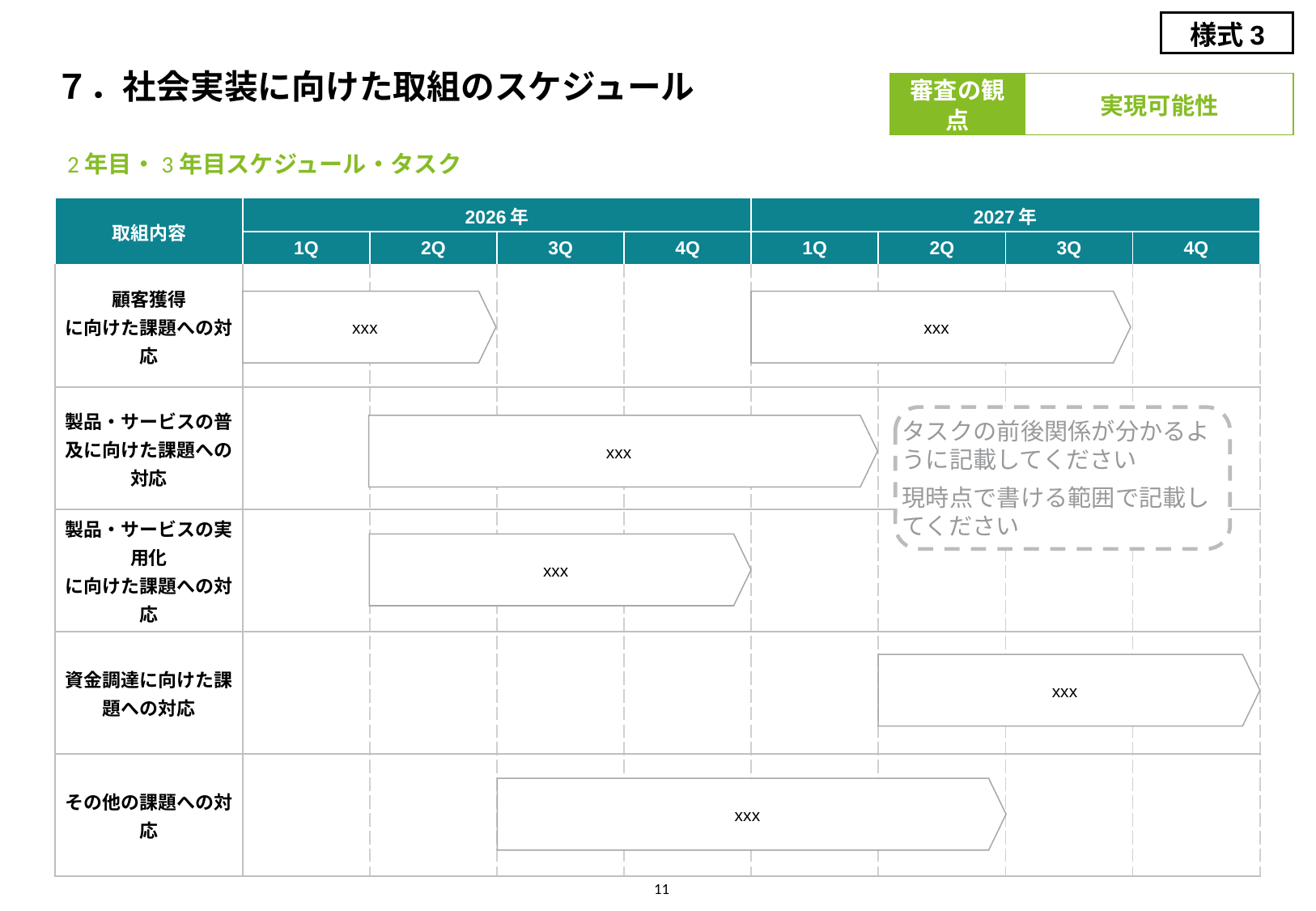

様式3
# ７．社会実装に向けた取組のスケジュール
審査の観点
実現可能性
2年目・3年目スケジュール・タスク
| 取組内容 | 2026年 |  |  |  | 2027年 |  |  |  |
| --- | --- | --- | --- | --- | --- | --- | --- | --- |
|  | 1Q | 2Q | 3Q | 4Q | 1Q | 2Q | 3Q | 4Q |
| 顧客獲得 に向けた課題への対応 |  |  |  |  |  |  |  |  |
| 製品・サービスの普及に向けた課題への対応 |  |  |  |  |  |  |  |  |
| 製品・サービスの実用化 に向けた課題への対応 |  |  |  |  |  |  |  |  |
| 資金調達に向けた課題への対応 |  |  |  |  |  |  |  |  |
| その他の課題への対応 |  |  |  |  |  |  |  |  |
xxx
xxx
タスクの前後関係が分かるように記載してください
現時点で書ける範囲で記載してください
xxx
xxx
xxx
xxx
11